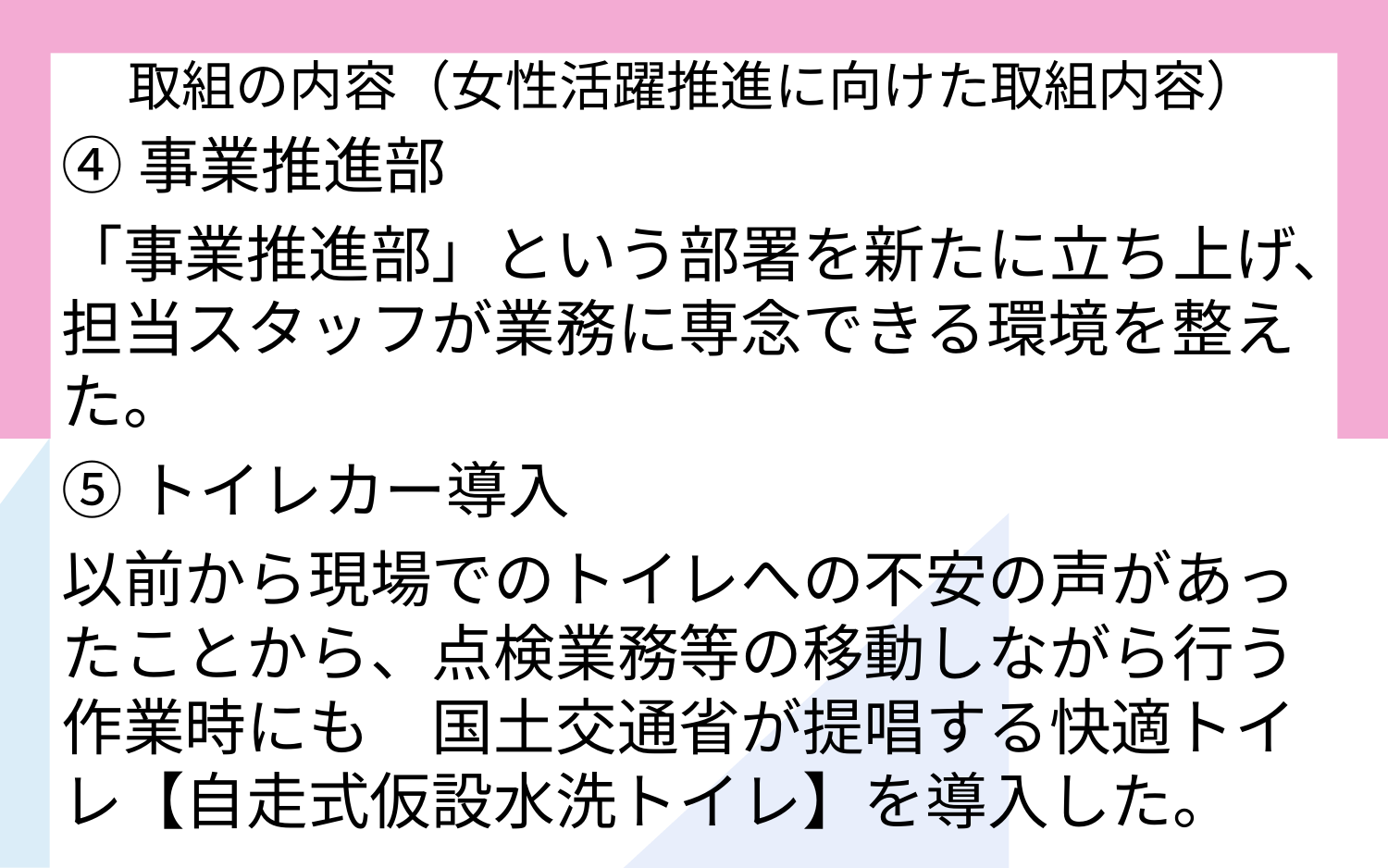

取組の内容（女性活躍推進に向けた取組内容）
④事業推進部
「事業推進部」という部署を新たに立ち上げ、担当スタッフが業務に専念できる環境を整えた。
⑤トイレカー導入
以前から現場でのトイレへの不安の声があったことから、点検業務等の移動しながら行う作業時にも　国土交通省が提唱する快適トイレ【自走式仮設水洗トイレ】を導入した。